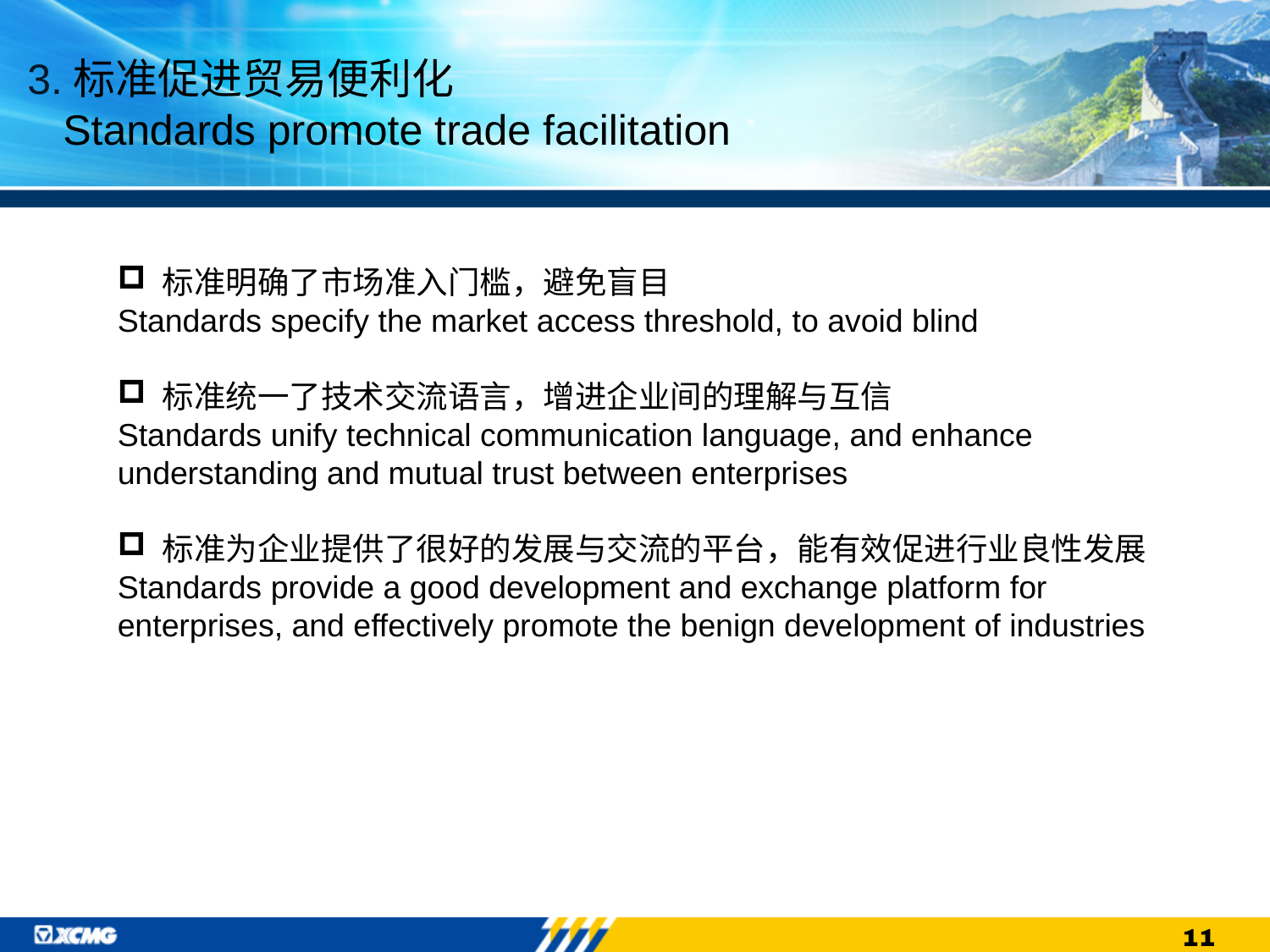

3.标准促进贸易便利化
   Standards promote trade facilitation
 标准明确了市场准入门槛，避免盲目
Standards specify the market access threshold, to avoid blind

 标准统一了技术交流语言，增进企业间的理解与互信
Standards unify technical communication language, and enhance understanding and mutual trust between enterprises

 标准为企业提供了很好的发展与交流的平台，能有效促进行业良性发展
Standards provide a good development and exchange platform for enterprises, and effectively promote the benign development of industries